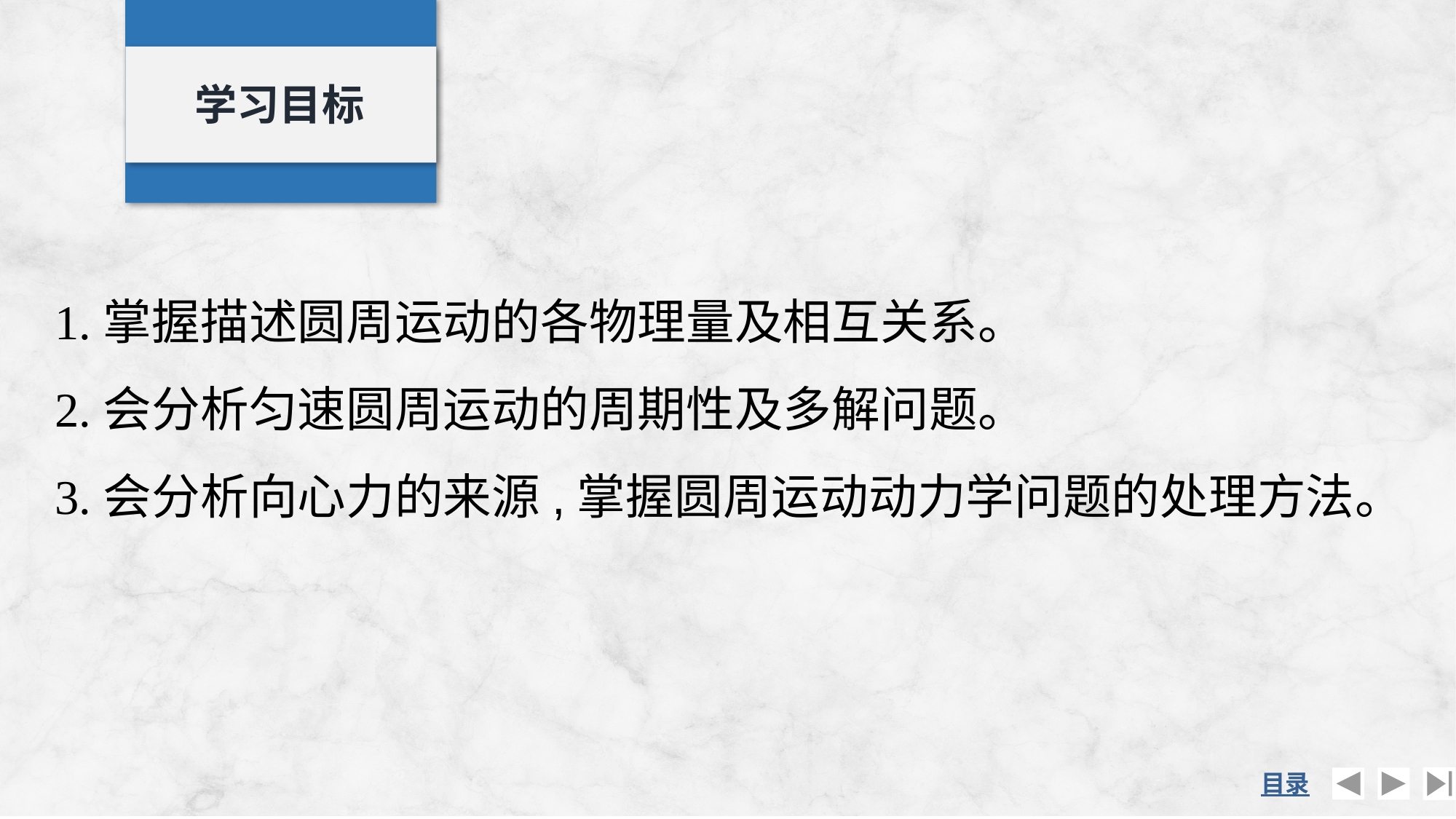

学习目标
1.掌握描述圆周运动的各物理量及相互关系。
2.会分析匀速圆周运动的周期性及多解问题。
3.会分析向心力的来源,掌握圆周运动动力学问题的处理方法。